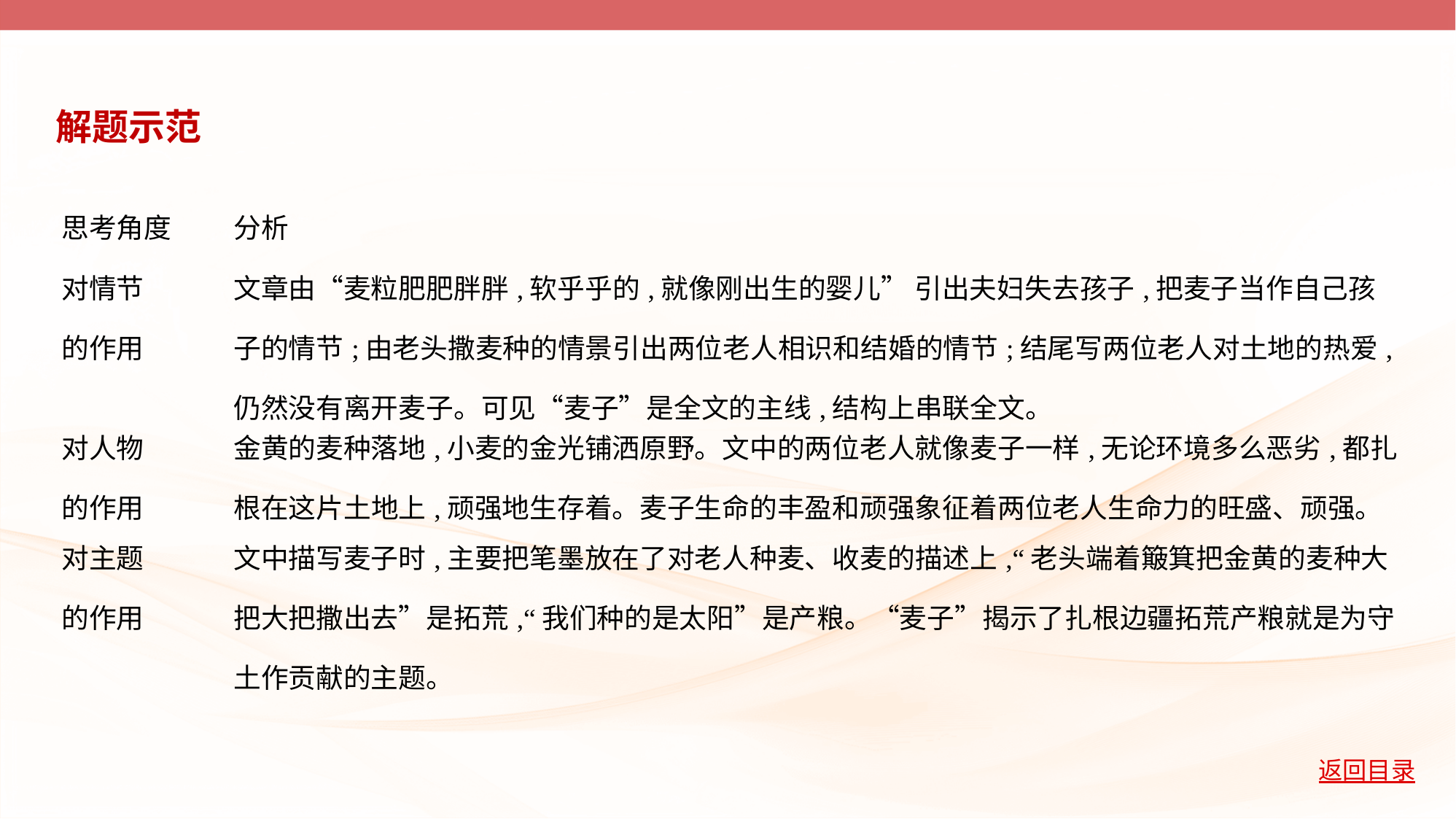

解题示范
| 思考角度 | 分析 |
| --- | --- |
| 对情节 的作用 | 文章由“麦粒肥肥胖胖,软乎乎的,就像刚出生的婴儿” 引出夫妇失去孩子,把麦子当作自己孩子的情节;由老头撒麦种的情景引出两位老人相识和结婚的情节;结尾写两位老人对土地的热爱,仍然没有离开麦子。可见“麦子”是全文的主线,结构上串联全文。 |
| 对人物 的作用 | 金黄的麦种落地,小麦的金光铺洒原野。文中的两位老人就像麦子一样,无论环境多么恶劣,都扎根在这片土地上,顽强地生存着。麦子生命的丰盈和顽强象征着两位老人生命力的旺盛、顽强。 |
| 对主题 的作用 | 文中描写麦子时,主要把笔墨放在了对老人种麦、收麦的描述上,“老头端着簸箕把金黄的麦种大把大把撒出去”是拓荒,“我们种的是太阳”是产粮。“麦子”揭示了扎根边疆拓荒产粮就是为守土作贡献的主题。 |